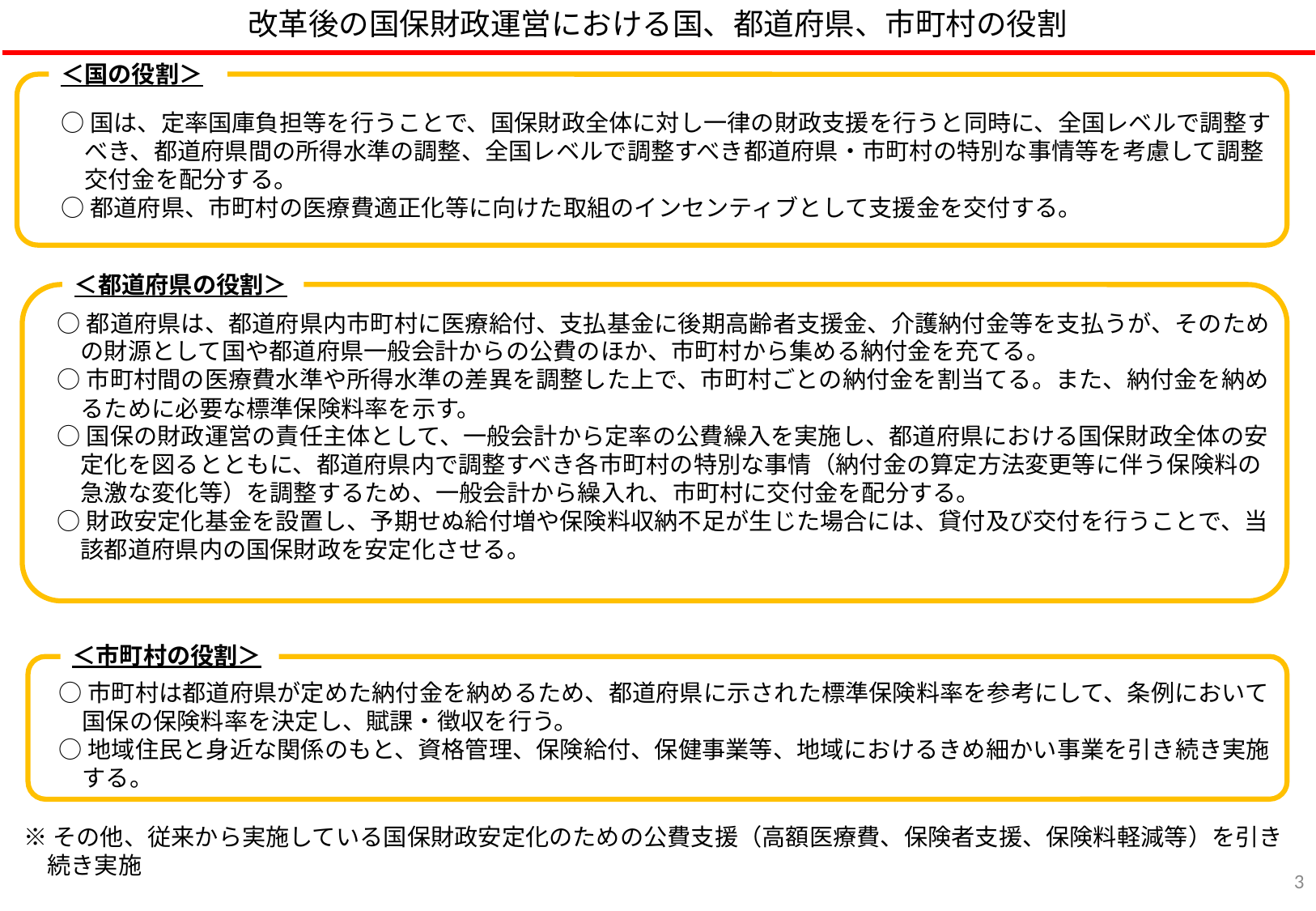

改革後の国保財政運営における国、都道府県、市町村の役割
＜国の役割＞

○国は、定率国庫負担等を行うことで、国保財政全体に対し一律の財政支援を行うと同時に、全国レベルで調整すべき、都道府県間の所得水準の調整、全国レベルで調整すべき都道府県・市町村の特別な事情等を考慮して調整交付金を配分する。
○都道府県、市町村の医療費適正化等に向けた取組のインセンティブとして支援金を交付する。
＜都道府県の役割＞

○都道府県は、都道府県内市町村に医療給付、支払基金に後期高齢者支援金、介護納付金等を支払うが、そのための財源として国や都道府県一般会計からの公費のほか、市町村から集める納付金を充てる。
○市町村間の医療費水準や所得水準の差異を調整した上で、市町村ごとの納付金を割当てる。また、納付金を納めるために必要な標準保険料率を示す。
○国保の財政運営の責任主体として、一般会計から定率の公費繰入を実施し、都道府県における国保財政全体の安定化を図るとともに、都道府県内で調整すべき各市町村の特別な事情（納付金の算定方法変更等に伴う保険料の急激な変化等）を調整するため、一般会計から繰入れ、市町村に交付金を配分する。
○財政安定化基金を設置し、予期せぬ給付増や保険料収納不足が生じた場合には、貸付及び交付を行うことで、当該都道府県内の国保財政を安定化させる。
＜市町村の役割＞

○市町村は都道府県が定めた納付金を納めるため、都道府県に示された標準保険料率を参考にして、条例において国保の保険料率を決定し、賦課・徴収を行う。
○地域住民と身近な関係のもと、資格管理、保険給付、保健事業等、地域におけるきめ細かい事業を引き続き実施する。
※その他、従来から実施している国保財政安定化のための公費支援（高額医療費、保険者支援、保険料軽減等）を引き続き実施
3